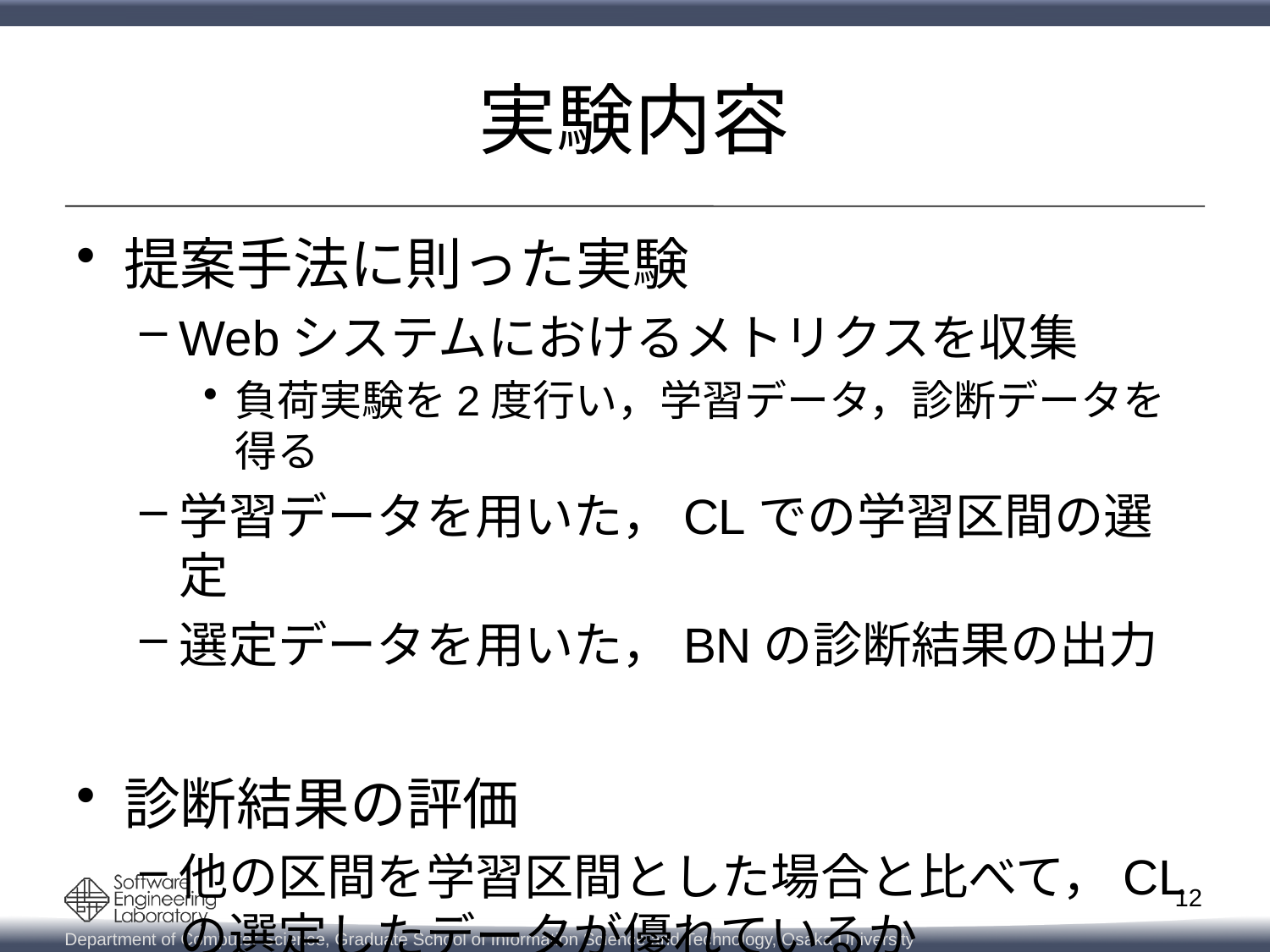

# 実験内容
提案手法に則った実験
Webシステムにおけるメトリクスを収集
負荷実験を2度行い，学習データ，診断データを得る
学習データを用いた，CLでの学習区間の選定
選定データを用いた，BNの診断結果の出力

診断結果の評価
他の区間を学習区間とした場合と比べて，CLの選定したデータが優れているか

12